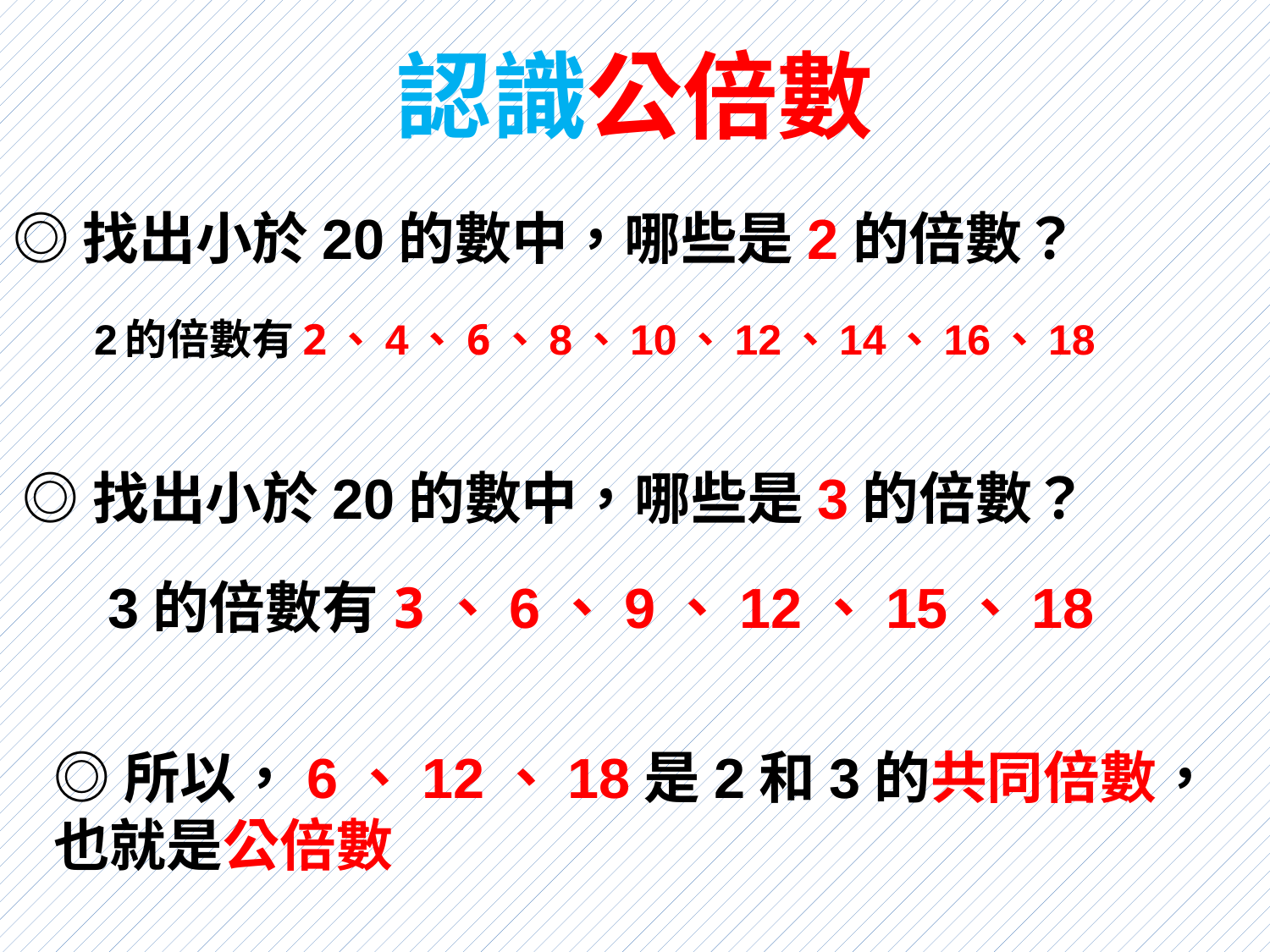

# 認識公倍數
◎找出小於20的數中，哪些是2的倍數？
2的倍數有2、4、6、8、10、12、14、16、18
◎找出小於20的數中，哪些是3的倍數？
3的倍數有3、6、9、12、15、18
◎所以，6、12、18是2和3的共同倍數，也就是公倍數